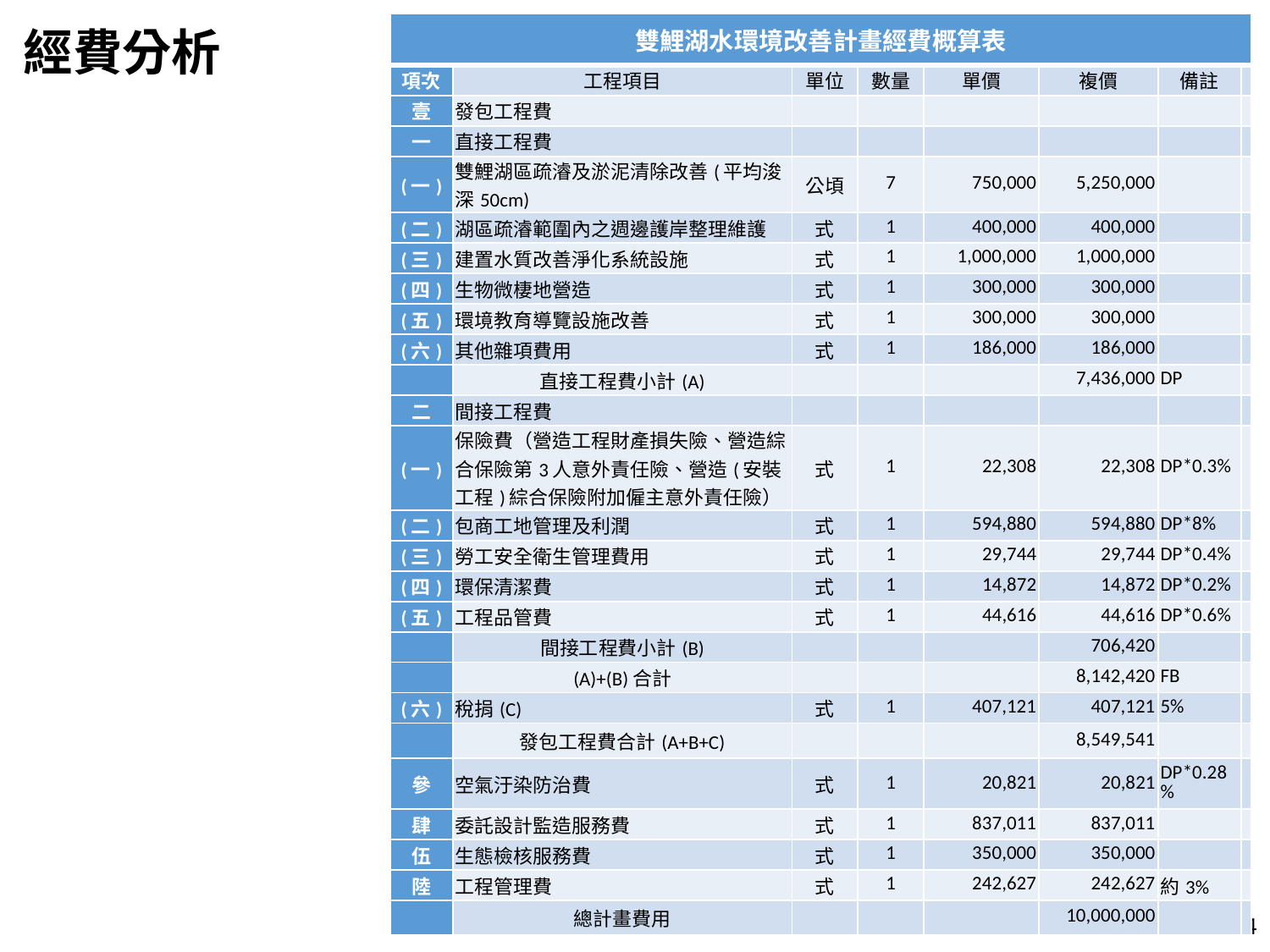

# 經費分析
| 雙鯉湖水環境改善計畫經費概算表 |  |  |  |  |  |  |  |
| --- | --- | --- | --- | --- | --- | --- | --- |
| 項次 | 工程項目 | 單位 | 數量 | 單價 | 複價 | 備註 |  |
| 壹 | 發包工程費 |  |  |  |  |  |  |
| 一 | 直接工程費 |  |  |  |  |  |  |
| (一) | 雙鯉湖區疏濬及淤泥清除改善(平均浚深50cm) | 公頃 | 7 | 750,000 | 5,250,000 |  |  |
| (二) | 湖區疏濬範圍內之週邊護岸整理維護 | 式 | 1 | 400,000 | 400,000 |  |  |
| (三) | 建置水質改善淨化系統設施 | 式 | 1 | 1,000,000 | 1,000,000 |  |  |
| (四) | 生物微棲地營造 | 式 | 1 | 300,000 | 300,000 |  |  |
| (五) | 環境教育導覽設施改善 | 式 | 1 | 300,000 | 300,000 |  |  |
| (六) | 其他雜項費用 | 式 | 1 | 186,000 | 186,000 |  |  |
|  | 直接工程費小計(A) |  |  |  | 7,436,000 | DP |  |
| 二 | 間接工程費 |  |  |  |  |  |  |
| (一) | 保險費（營造工程財產損失險、營造綜合保險第3人意外責任險、營造(安裝工程)綜合保險附加僱主意外責任險） | 式 | 1 | 22,308 | 22,308 | DP\*0.3% |  |
| (二) | 包商工地管理及利潤 | 式 | 1 | 594,880 | 594,880 | DP\*8% |  |
| (三) | 勞工安全衛生管理費用 | 式 | 1 | 29,744 | 29,744 | DP\*0.4% |  |
| (四) | 環保清潔費 | 式 | 1 | 14,872 | 14,872 | DP\*0.2% |  |
| (五) | 工程品管費 | 式 | 1 | 44,616 | 44,616 | DP\*0.6% |  |
|  | 間接工程費小計(B) |  |  |  | 706,420 |  |  |
|  | (A)+(B)合計 |  |  |  | 8,142,420 | FB |  |
| (六) | 稅捐(C) | 式 | 1 | 407,121 | 407,121 | 5% |  |
|  | 發包工程費合計(A+B+C) |  |  |  | 8,549,541 |  |  |
| 參 | 空氣汙染防治費 | 式 | 1 | 20,821 | 20,821 | DP\*0.28% |  |
| 肆 | 委託設計監造服務費 | 式 | 1 | 837,011 | 837,011 |  |  |
| 伍 | 生態檢核服務費 | 式 | 1 | 350,000 | 350,000 |  |  |
| 陸 | 工程管理費 | 式 | 1 | 242,627 | 242,627 | 約3% |  |
|  | 總計畫費用 |  |  |  | 10,000,000 |  |  |
24